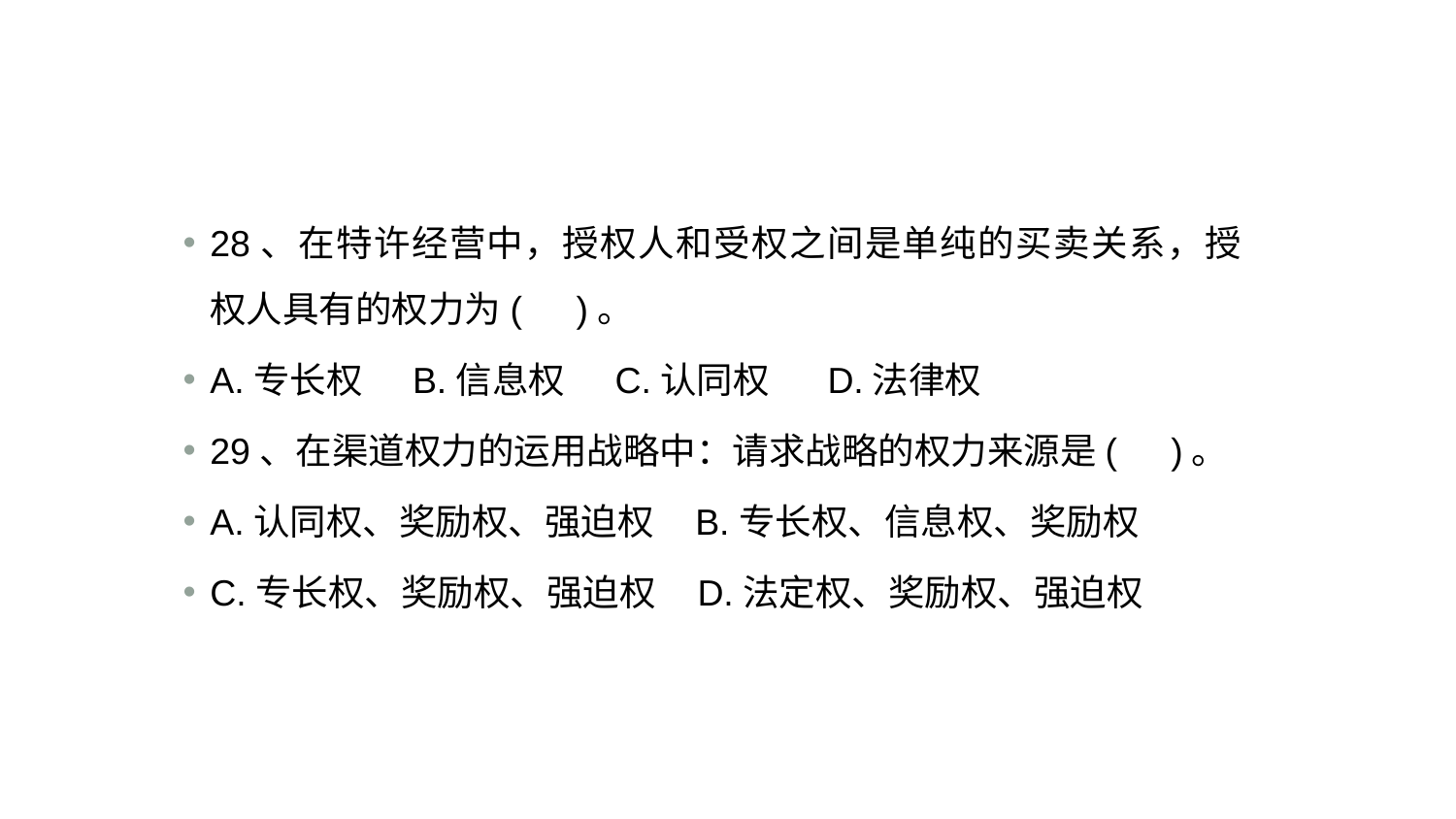

#
28、在特许经营中，授权人和受权之间是单纯的买卖关系，授权人具有的权力为(　)。
A.专长权     B.信息权     C.认同权      D.法律权
29、在渠道权力的运用战略中：请求战略的权力来源是(　)。
A.认同权、奖励权、强迫权    B.专长权、信息权、奖励权
C.专长权、奖励权、强迫权    D.法定权、奖励权、强迫权